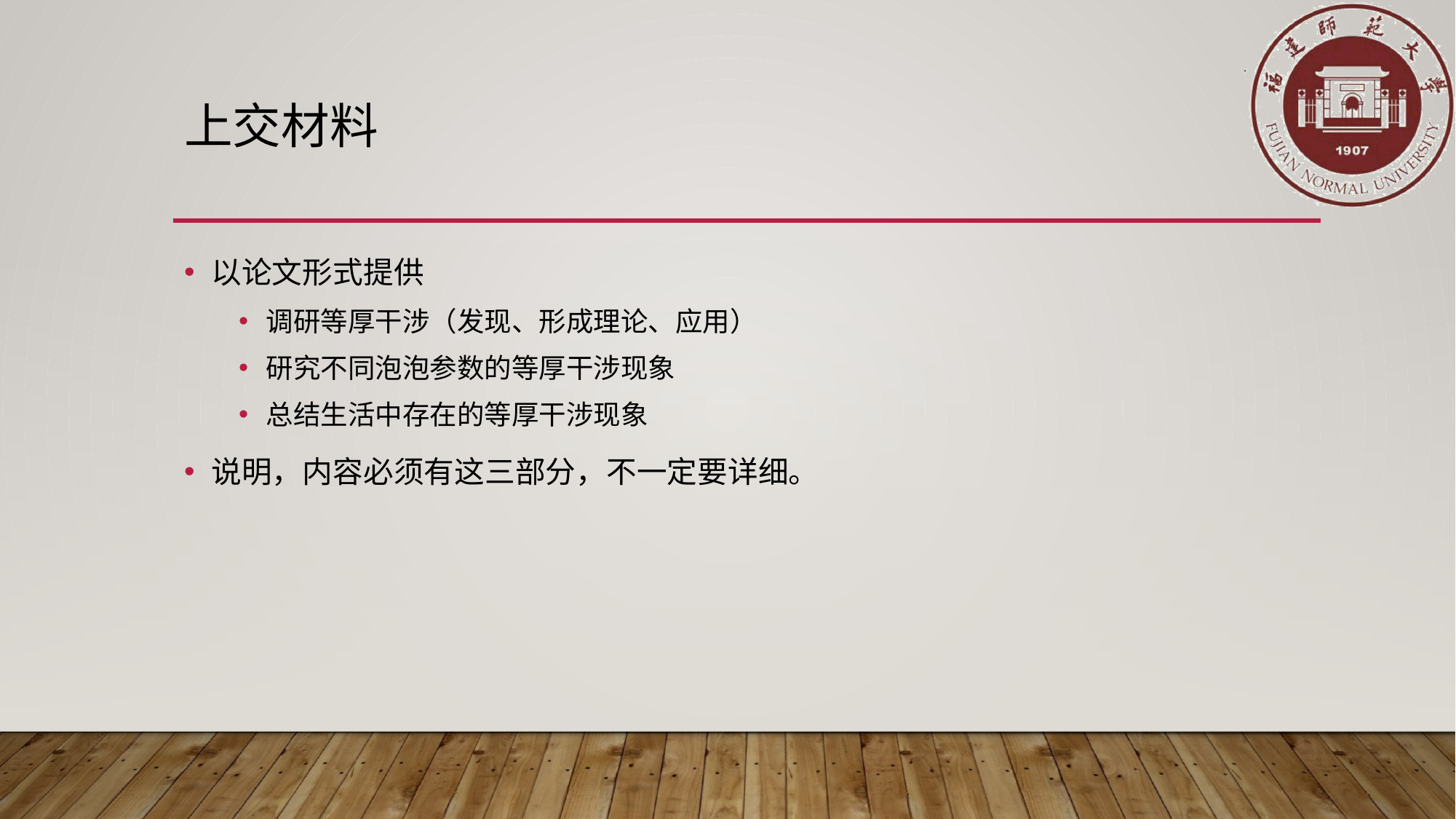

# 上交材料
以论文形式提供
调研等厚干涉（发现、形成理论、应用）
研究不同泡泡参数的等厚干涉现象
总结生活中存在的等厚干涉现象
说明，内容必须有这三部分，不一定要详细。